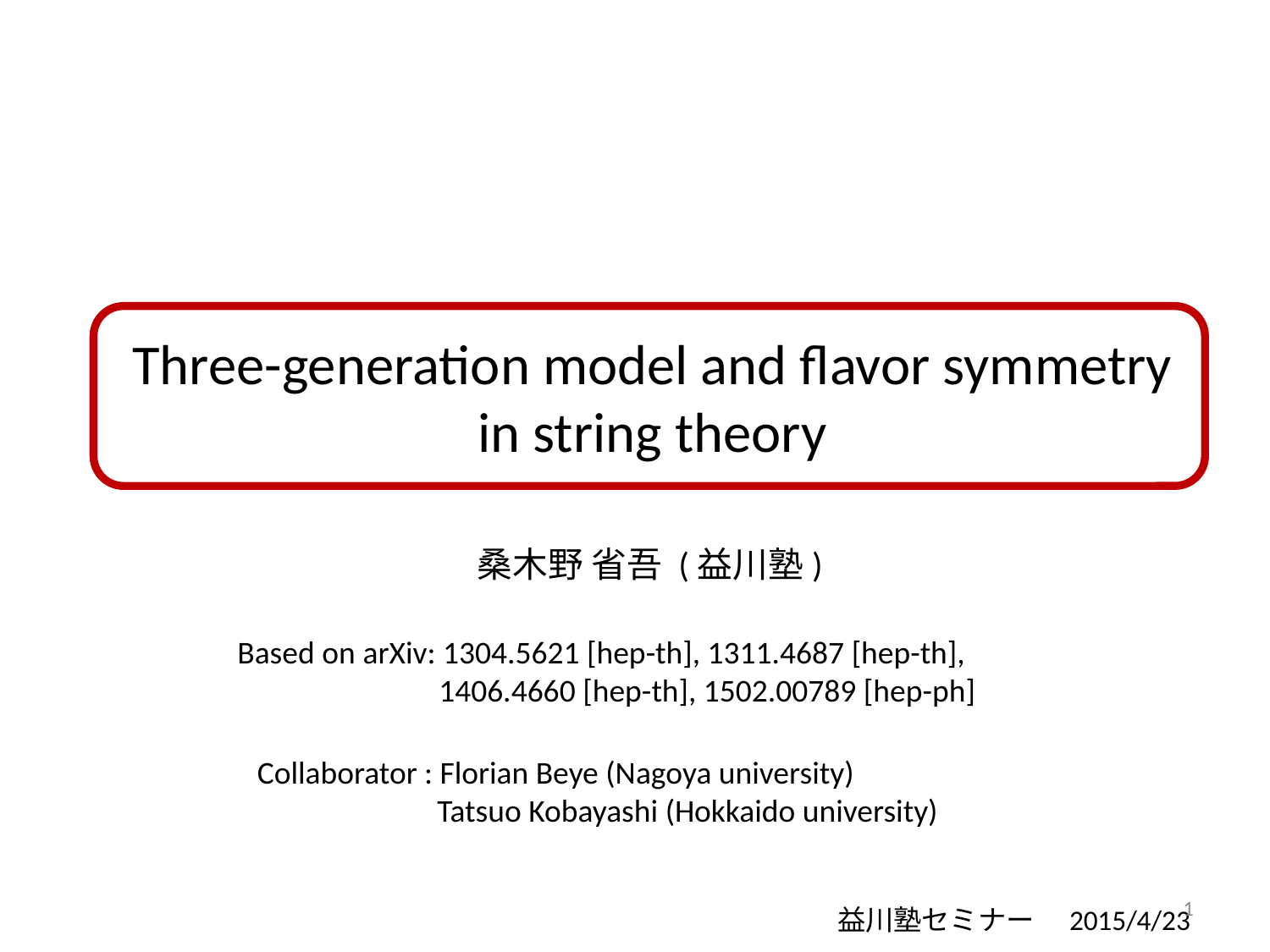

# Three-generation model and flavor symmetry in string theory

桑木野 省吾 (益川塾)
Based on arXiv: 1304.5621 [hep-th], 1311.4687 [hep-th],
                            1406.4660 [hep-th], 1502.00789 [hep-ph]
Collaborator : Florian Beye (Nagoya university)
                         Tatsuo Kobayashi (Hokkaido university)
1
益川塾セミナー　2015/4/23